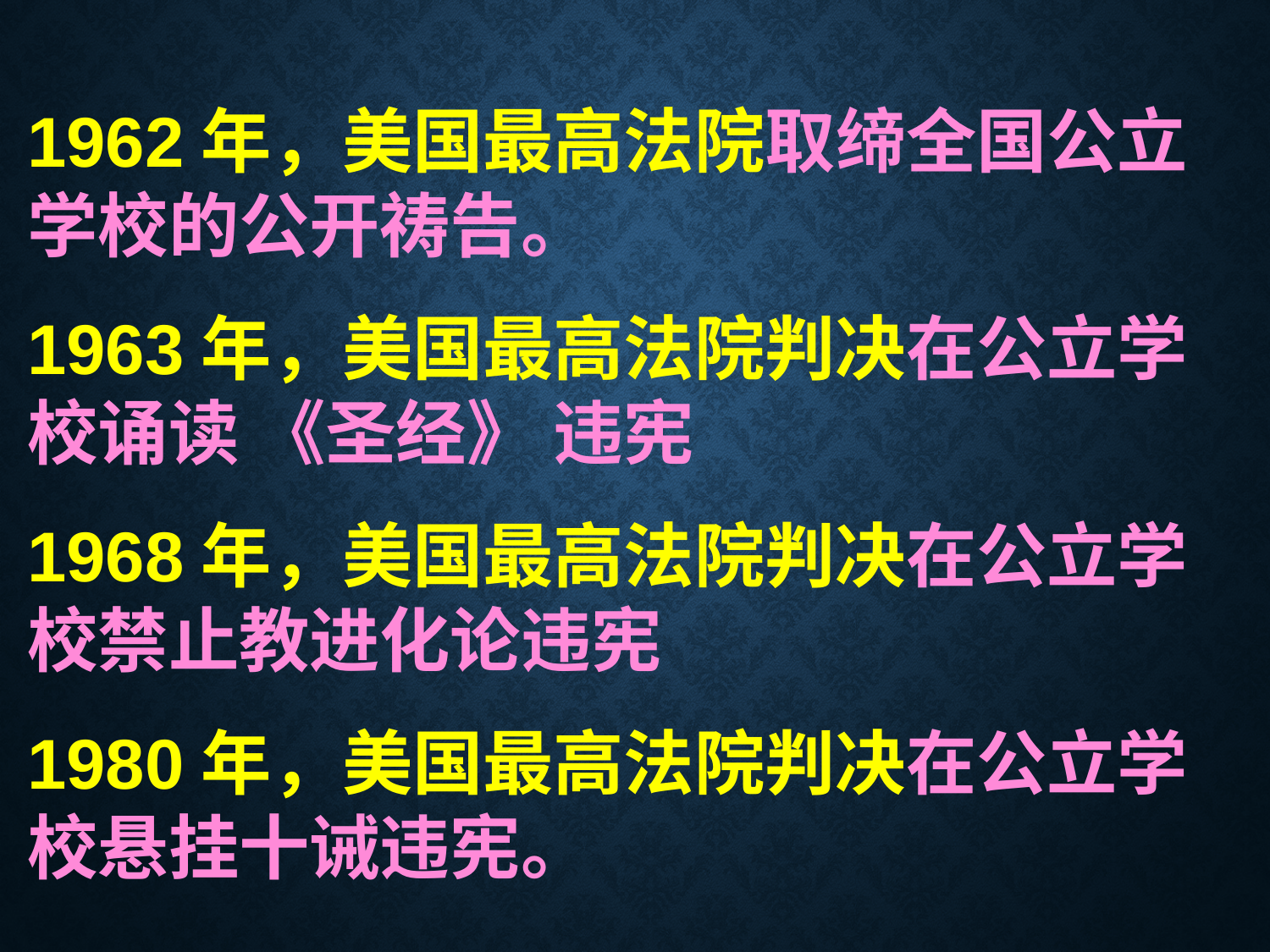

1962年，美国最高法院取缔全国公立学校的公开祷告。
1963年，美国最高法院判决在公立学校诵读 《圣经》 违宪
1968年，美国最高法院判决在公立学校禁止教进化论违宪
1980年，美国最高法院判决在公立学校悬挂十诫违宪。